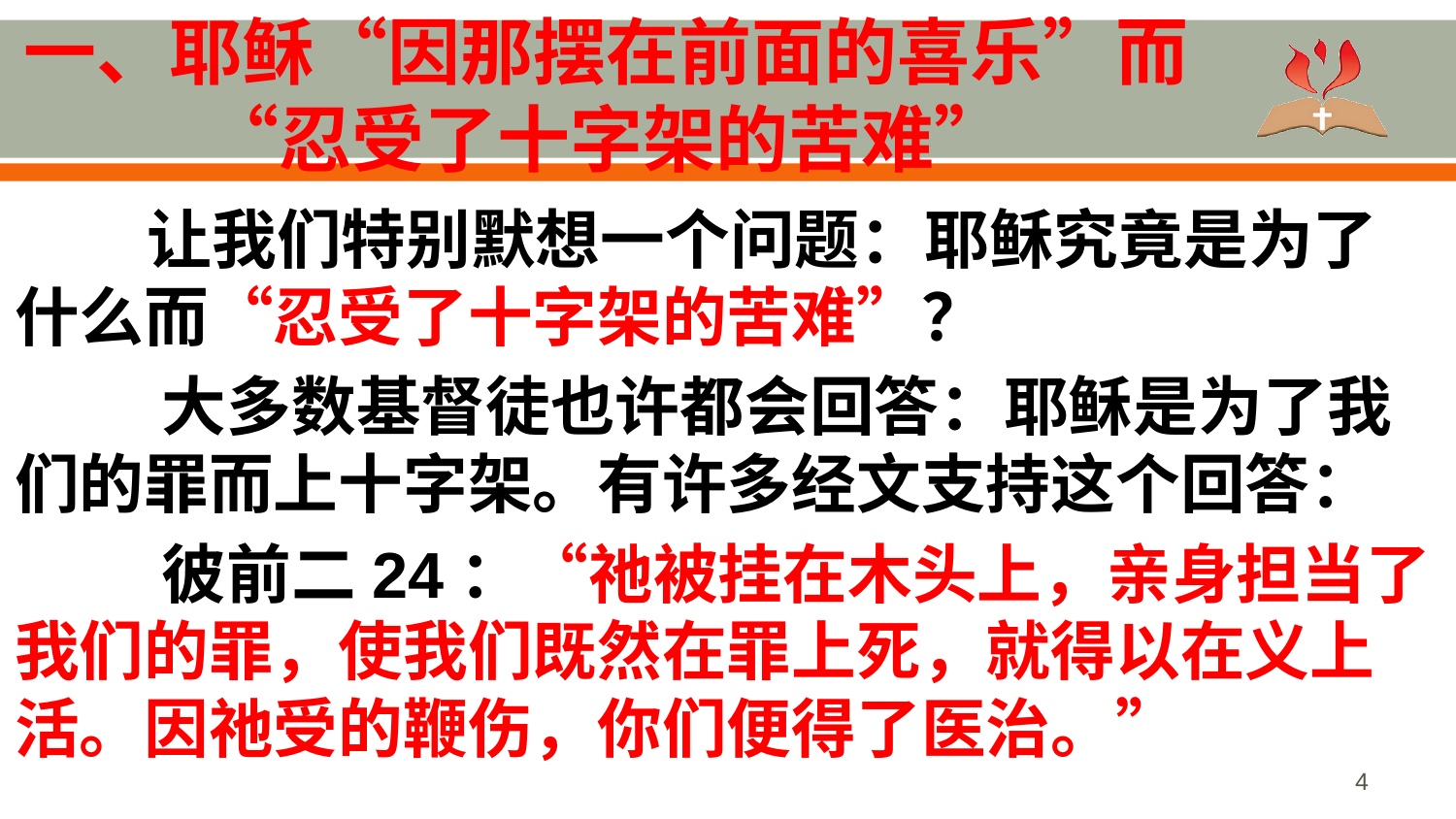

# 一、耶稣“因那摆在前面的喜乐”而“忍受了十字架的苦难”
   让我们特别默想一个问题：耶稣究竟是为了什么而“忍受了十字架的苦难”？
    大多数基督徒也许都会回答：耶稣是为了我们的罪而上十字架。有许多经文支持这个回答：
    彼前二24：“祂被挂在木头上，亲身担当了我们的罪，使我们既然在罪上死，就得以在义上活。因祂受的鞭伤，你们便得了医治。”

4